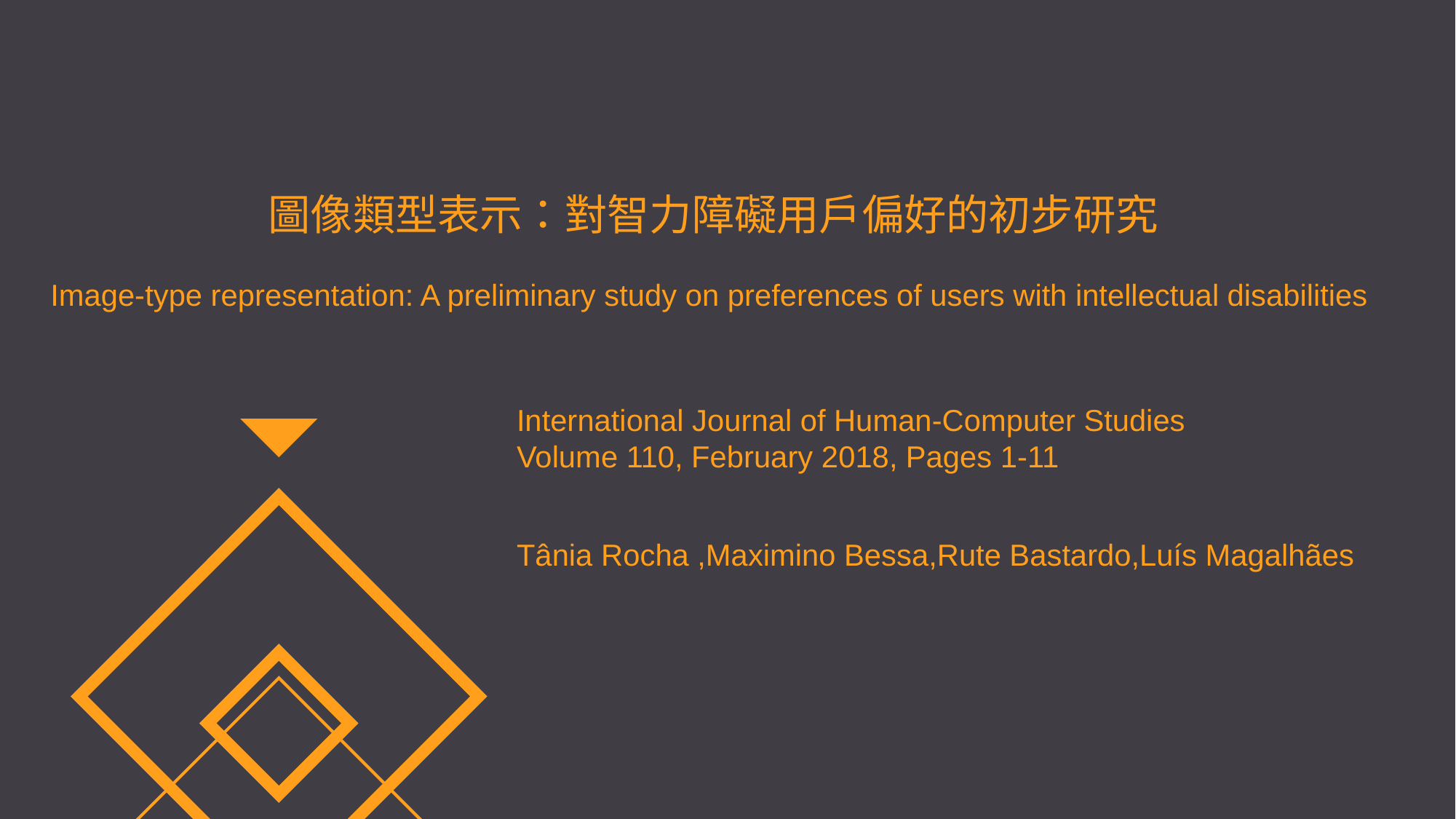

圖像類型表示：對智力障礙用戶偏好的初步研究
Image-type representation: A preliminary study on preferences of users with intellectual disabilities

International Journal of Human-Computer Studies
Volume 110, February 2018, Pages 1-11
Tânia Rocha ,Maximino Bessa,Rute Bastardo,Luís Magalhães